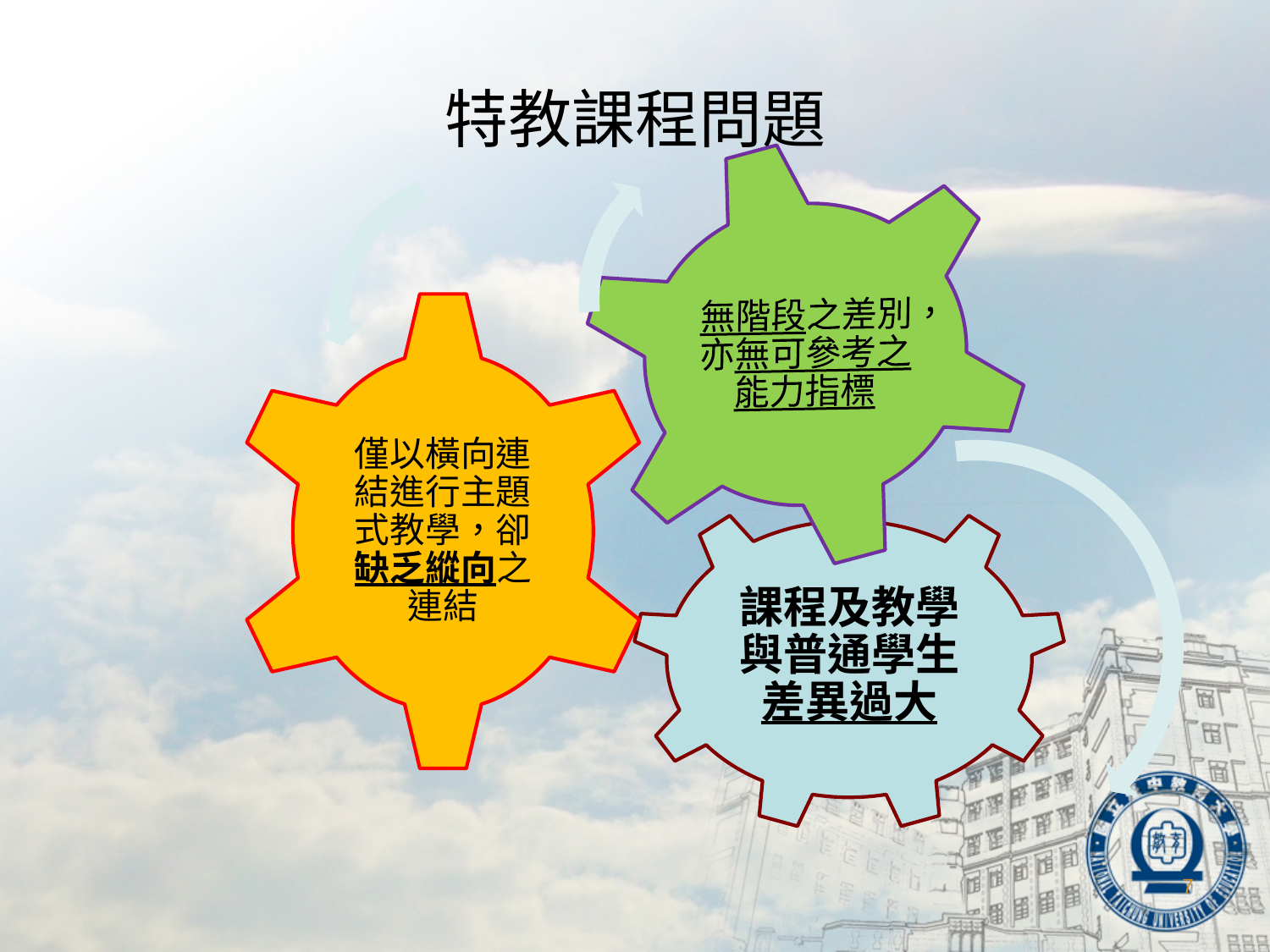

# 特教課程問題
課程及教學與普通學生差異過大
僅以橫向連結進行主題式教學，卻缺乏縱向之連結
無階段之差別，亦無可參考之能力指標
7